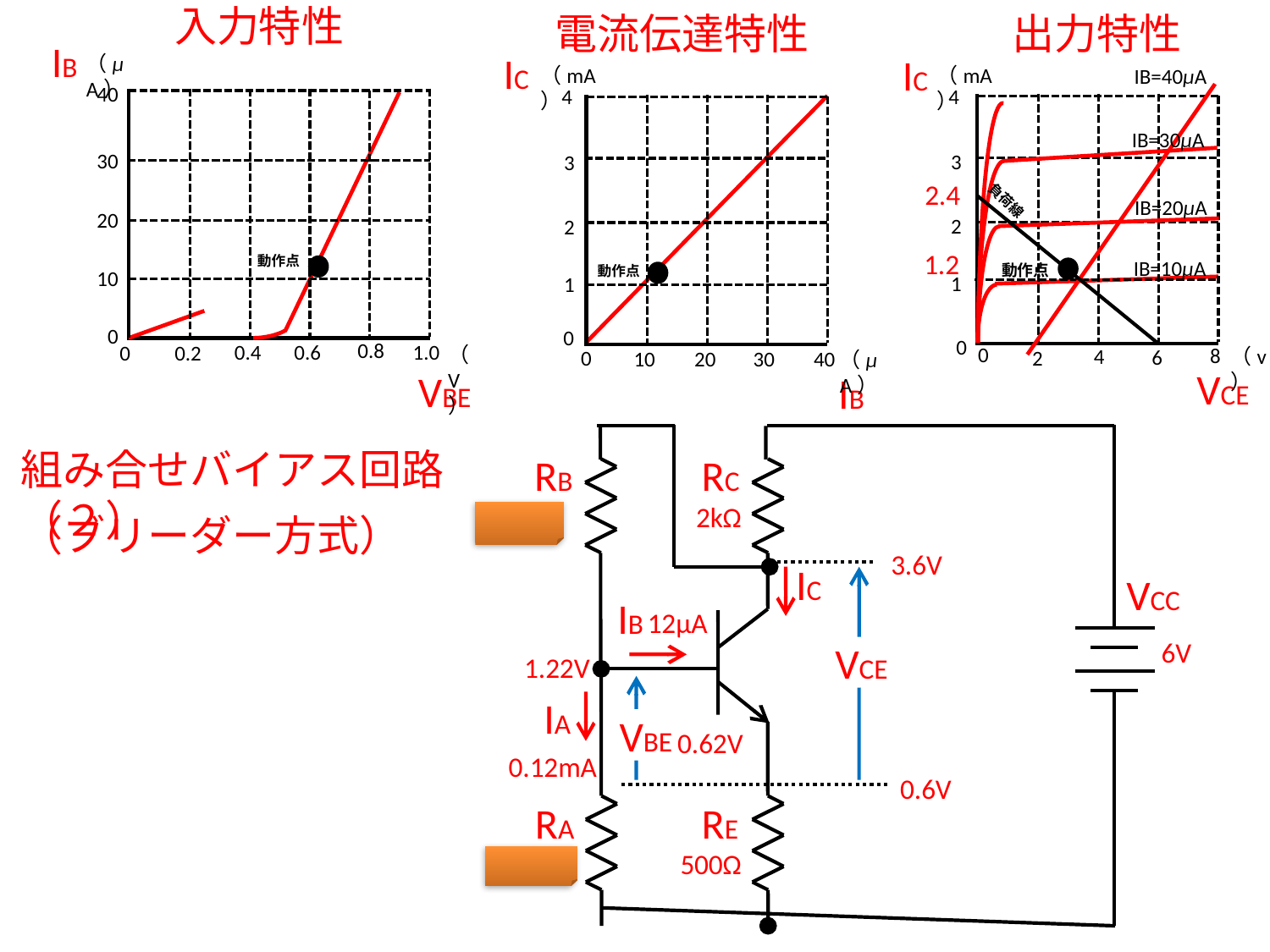

入力特性
IB
（μA）
40
30
20
10

0
0.8
0.6
0.4
1.0
0
0.2
（V）
VBE
電流伝達特性
IC
（mA）
4
3
2
1
0
0
40
10
20
30
（μA）
IB
出力特性
IC
（mA）
IB=40μA
4
IB=30μA
3
IB=20μA
2
IB=10μA
1

0

0
8
（v）
4
6
2
VCE
2.4
負荷線
1.2
動作点
動作点
動作点

組み合せバイアス回路（２）
RB
RC

18kΩ
2kΩ

（ブリーダー方式）
3.6V
IC

VCC

IB
12μA

6V
VCE
1.22V

IA

VBE
0.62V

0.12mA
0.6V
RA
RE

10.2kΩ
500Ω